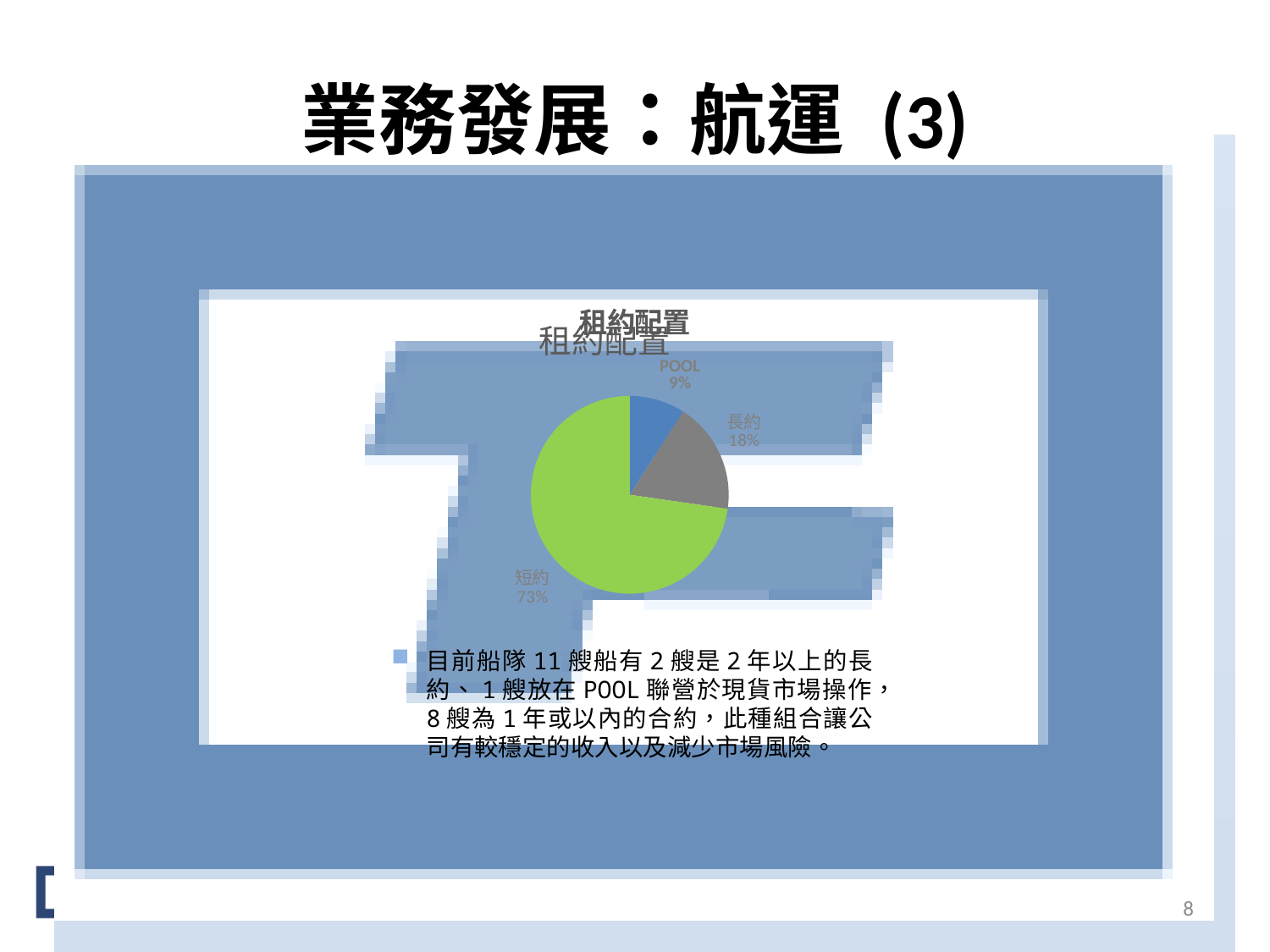

# 業務發展：航運 (3)

### Chart: 租約配置

| Category |  |
|---|---|
| POOL | 0.09090909090909091 |
| 短約 | 0.18181818181818182 |
| 長約 | 0.7272727272727273 |

### Chart: 租約配置

| Category |
|---|
目前船隊11艘船有2艘是2年以上的長約、1艘放在POOL聯營於現貨市場操作，8艘為1年或以內的合約，此種組合讓公司有較穩定的收入以及減少市場風險。

8